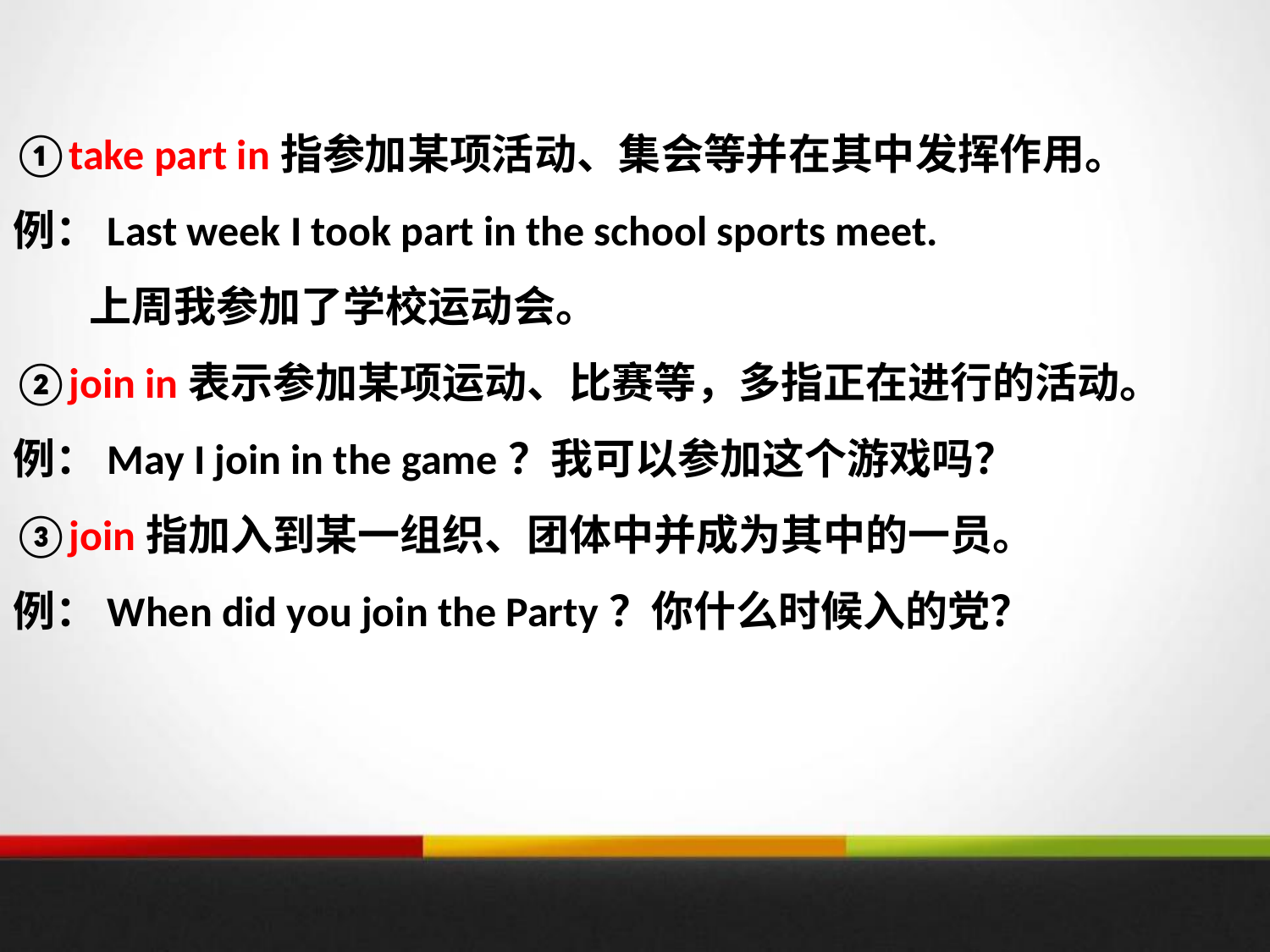

①take part in指参加某项活动、集会等并在其中发挥作用。
例：Last week I took part in the school sports meet.
       上周我参加了学校运动会。
②join in表示参加某项运动、比赛等，多指正在进行的活动。
例：May I join in the game？我可以参加这个游戏吗？
③join指加入到某一组织、团体中并成为其中的一员。
例：When did you join the Party？你什么时候入的党？